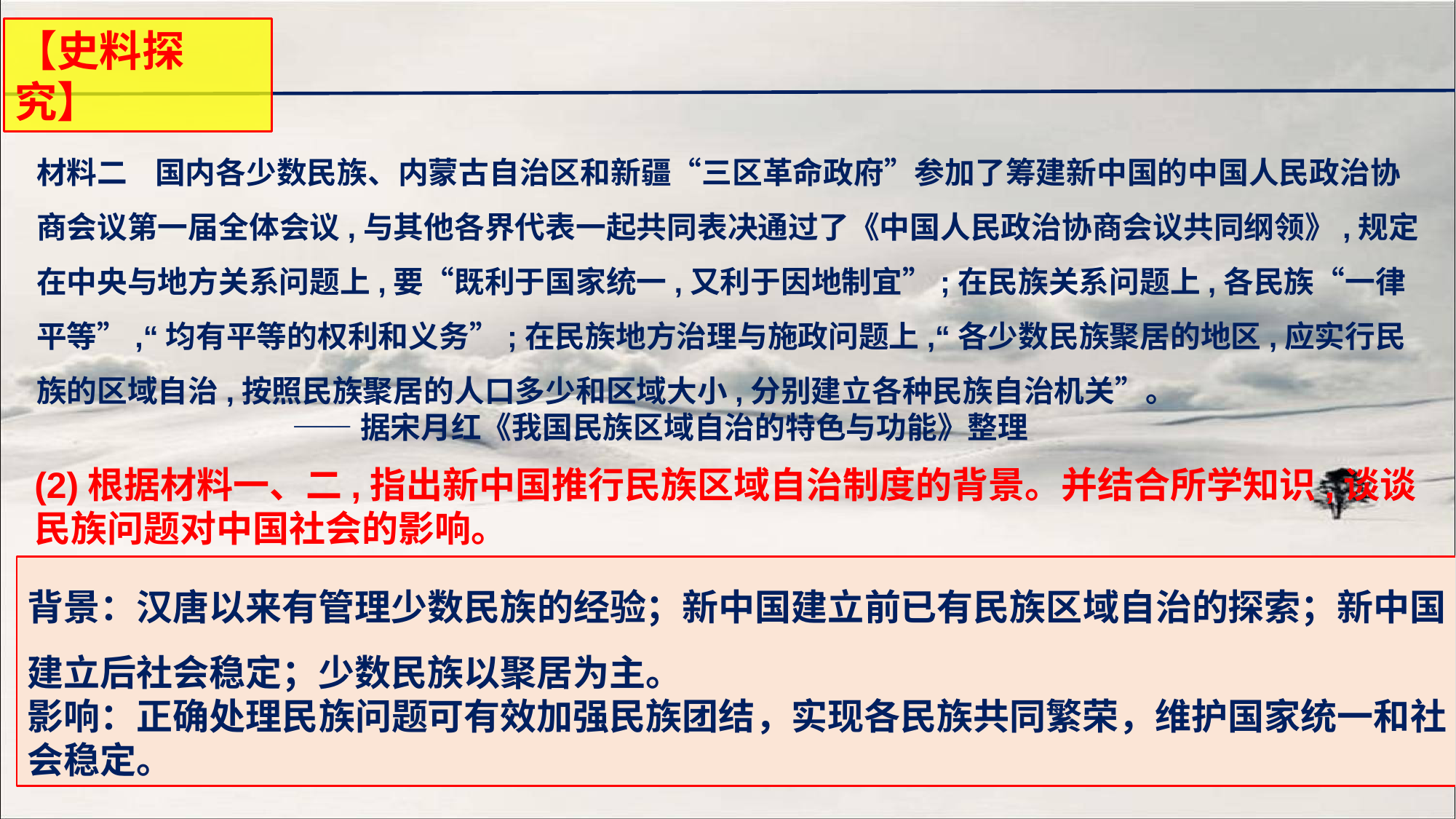

【史料探究】
材料二    国内各少数民族、内蒙古自治区和新疆“三区革命政府”参加了筹建新中国的中国人民政治协商会议第一届全体会议,与其他各界代表一起共同表决通过了《中国人民政治协商会议共同纲领》,规定在中央与地方关系问题上,要“既利于国家统一,又利于因地制宜”;在民族关系问题上,各民族“一律平等”,“均有平等的权利和义务”;在民族地方治理与施政问题上,“各少数民族聚居的地区,应实行民族的区域自治,按照民族聚居的人口多少和区域大小,分别建立各种民族自治机关”。
                                     ——据宋月红《我国民族区域自治的特色与功能》整理
(2)根据材料一、二,指出新中国推行民族区域自治制度的背景。并结合所学知识,谈谈民族问题对中国社会的影响。
背景：汉唐以来有管理少数民族的经验；新中国建立前已有民族区域自治的探索；新中国建立后社会稳定；少数民族以聚居为主。
影响：正确处理民族问题可有效加强民族团结，实现各民族共同繁荣，维护国家统一和社会稳定。